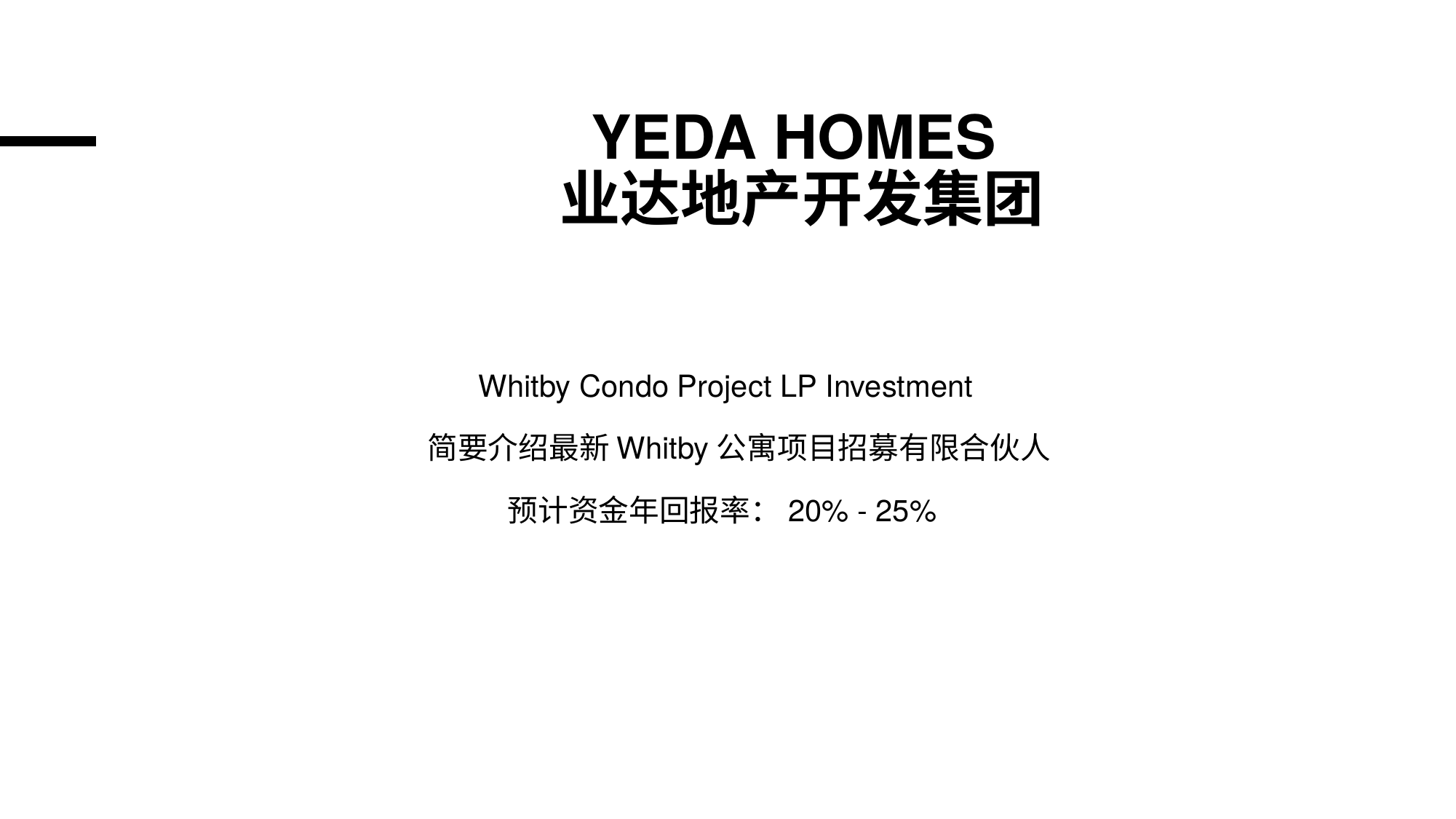

# YEDA HOMES 业达地产开发集团

 Whitby Condo Project LP Investment
    简要介绍最新Whitby公寓项目招募有限合伙人
预计资金年回报率：20% - 25%